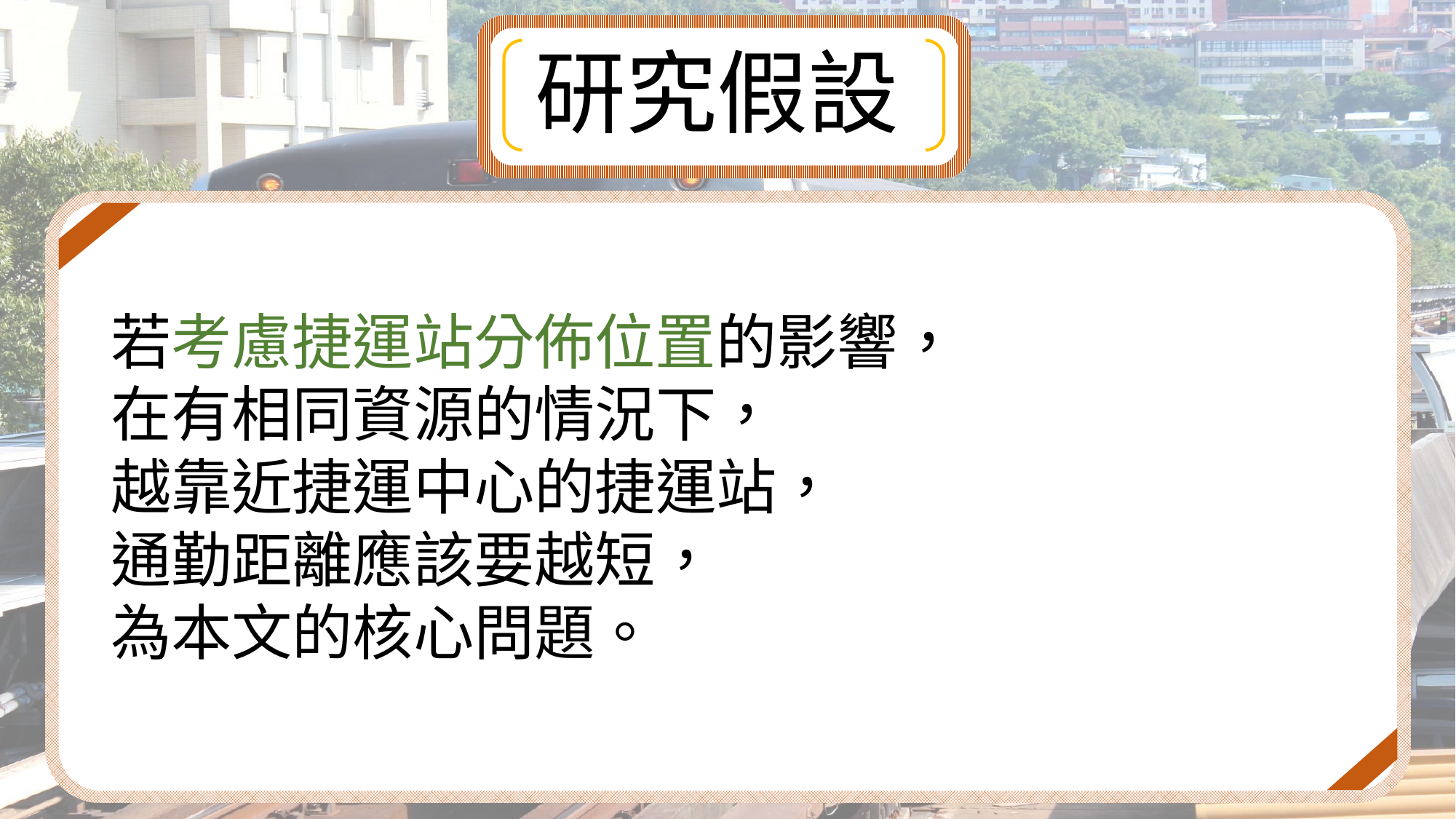

研究假設

若考慮捷運站分佈位置的影響，
在有相同資源的情況下，
越靠近捷運中心的捷運站，
通勤距離應該要越短，
為本文的核心問題。